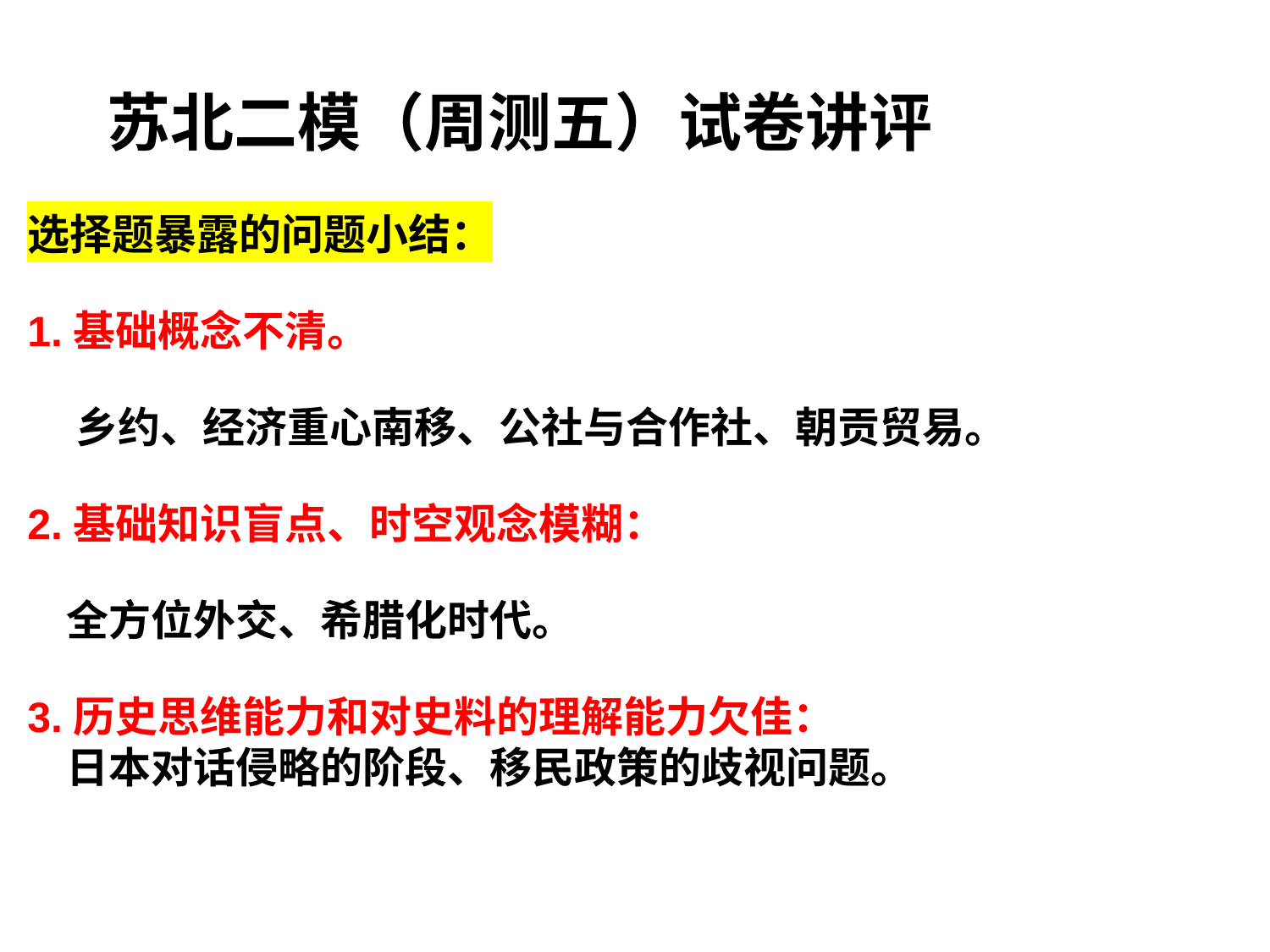

苏北二模（周测五）试卷讲评
选择题暴露的问题小结：
1.基础概念不清。
    乡约、经济重心南移、公社与合作社、朝贡贸易。
2.基础知识盲点、时空观念模糊：
   全方位外交、希腊化时代。
3.历史思维能力和对史料的理解能力欠佳：
   日本对话侵略的阶段、移民政策的歧视问题。